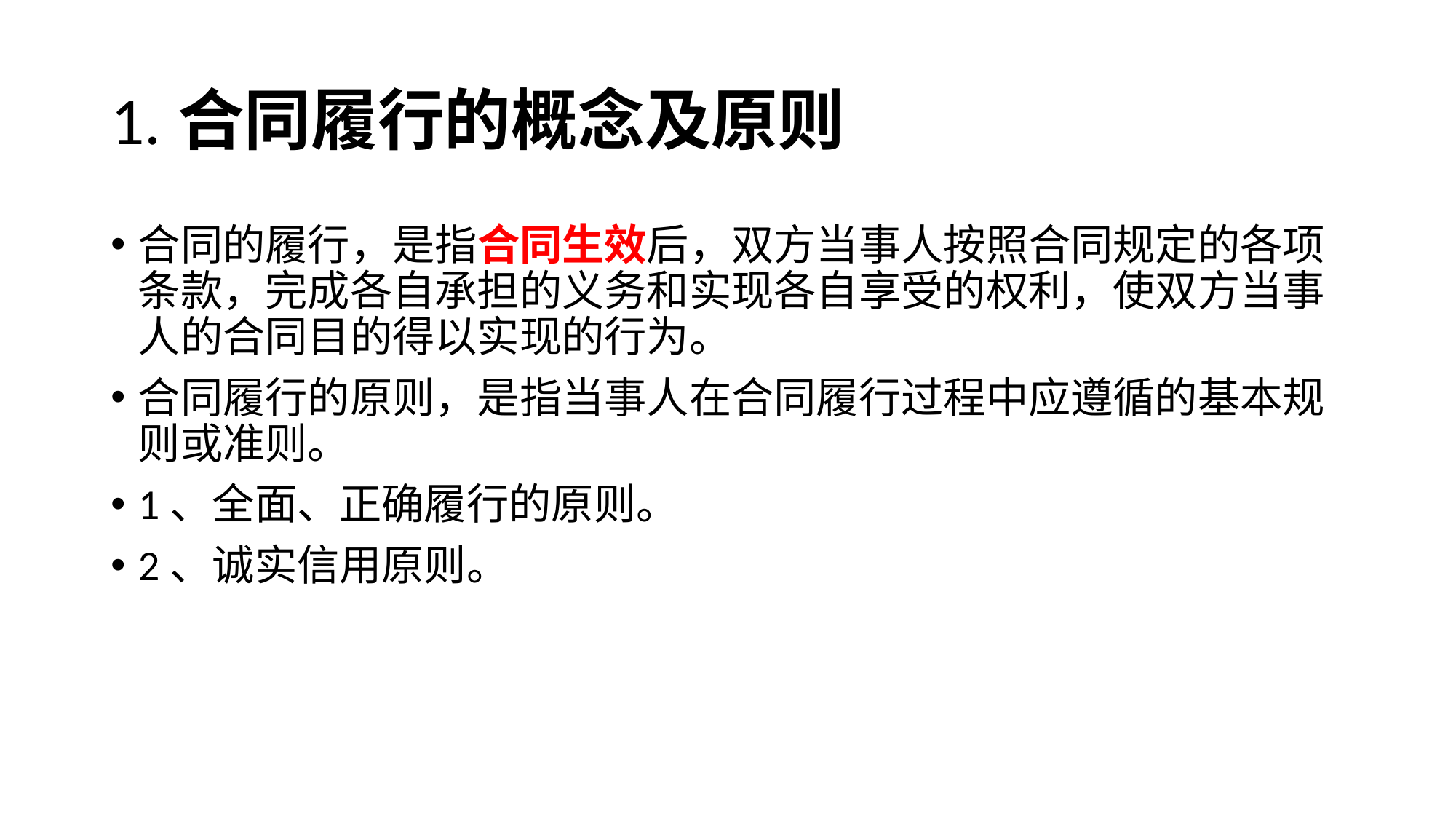

# 1.合同履行的概念及原则
合同的履行，是指合同生效后，双方当事人按照合同规定的各项条款，完成各自承担的义务和实现各自享受的权利，使双方当事人的合同目的得以实现的行为。
合同履行的原则，是指当事人在合同履行过程中应遵循的基本规则或准则。
1、全面、正确履行的原则。
2、诚实信用原则。